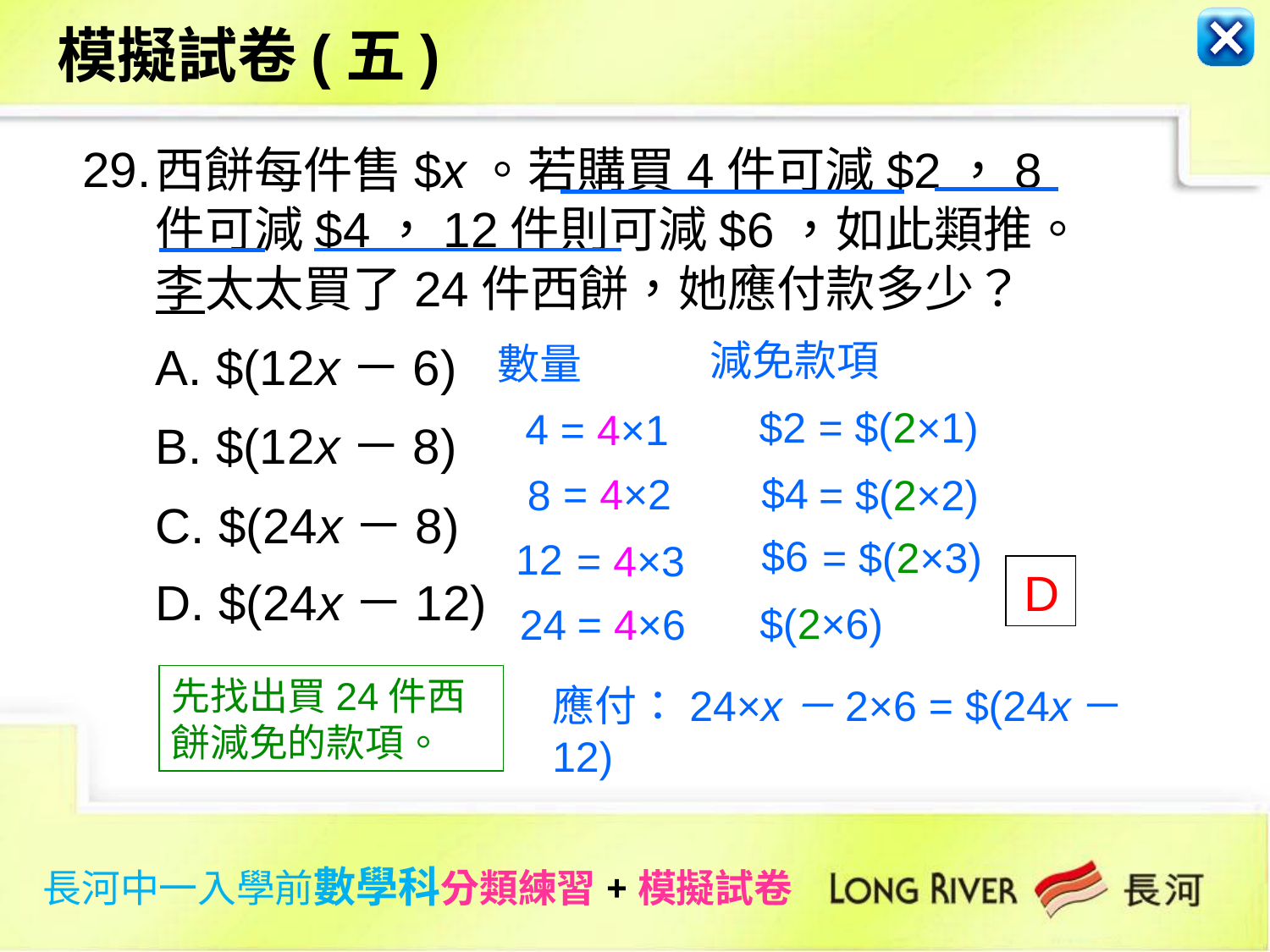

模擬試卷(五)
29.
西餅每件售$x。若購買4件可減$2，8件可減$4，12件則可減$6，如此類推。李太太買了24件西餅，她應付款多少？
A. $(12x－6)
B. $(12x－8)
C. $(24x－8)
D. $(24x－12)
減免款項
數量
$2
 = $(2×1)
4
= 4×1
$4
= 4×2
= $(2×2)
8
$6
= $(2×3)
12
= 4×3

 D
$(2×6)
24
= 4×6
先找出買24件西餅減免的款項。
應付：24×x－2×6 = $(24x－12)